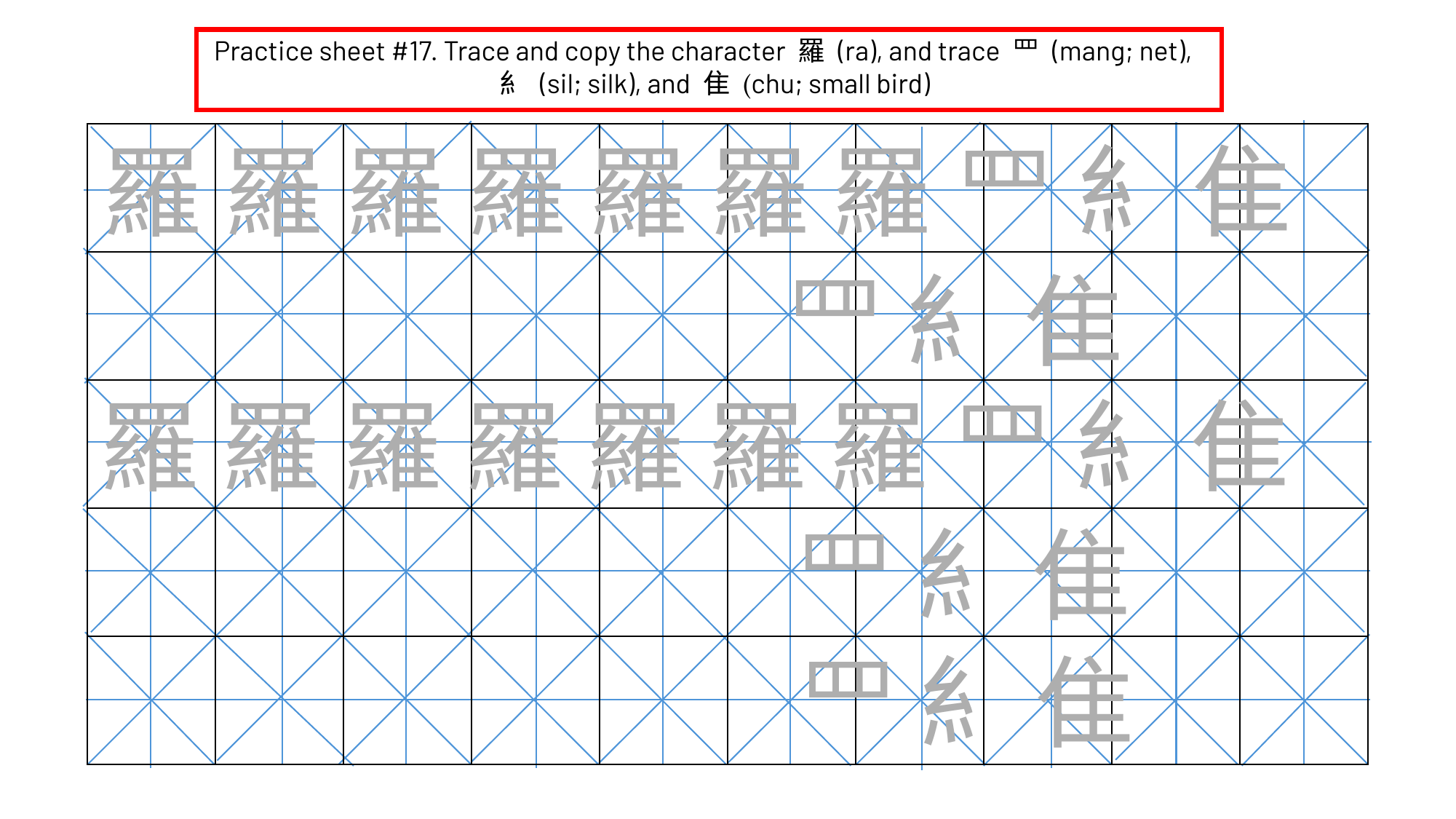

Practice sheet #17. Trace and copy the character 羅 (ra), and trace 罒 (mang; net),
 糹 (sil; silk), and 隹 (chu; small bird)

羅 羅 羅 羅 羅 羅 羅 罒 糹 隹
|  |  |  |  |  |  |  |  |  |  |
| --- | --- | --- | --- | --- | --- | --- | --- | --- | --- |
|  |  |  |  |  |  |  |  |  |  |
|  |  |  |  |  |  |  |  |  |  |
|  |  |  |  |  |  |  |  |  |  |
|  |  |  |  |  |  |  |  |  |  |
                                 罒 糹 隹
羅 羅 羅 羅 羅 羅 羅 罒 糹 隹
                                                                        罒 糹 隹
                               罒 糹 隹